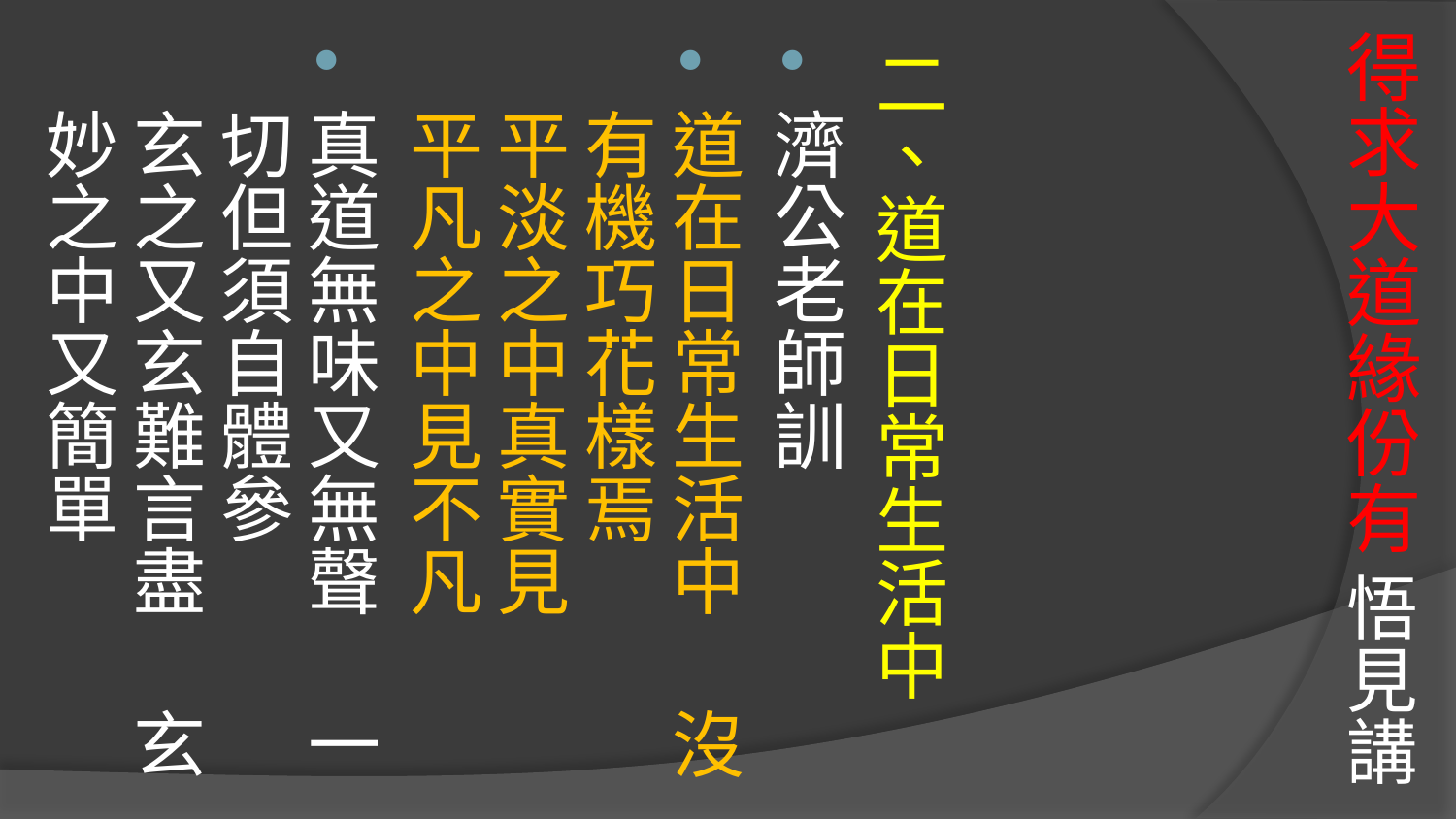

# 得求大道緣份有 悟見講
二、道在日常生活中
濟公老師訓
道在日常生活中　 沒有機巧花樣焉
平淡之中真實見　  平凡之中見不凡
真道無味又無聲　 一切但須自體參
玄之又玄難言盡　 玄妙之中又簡單